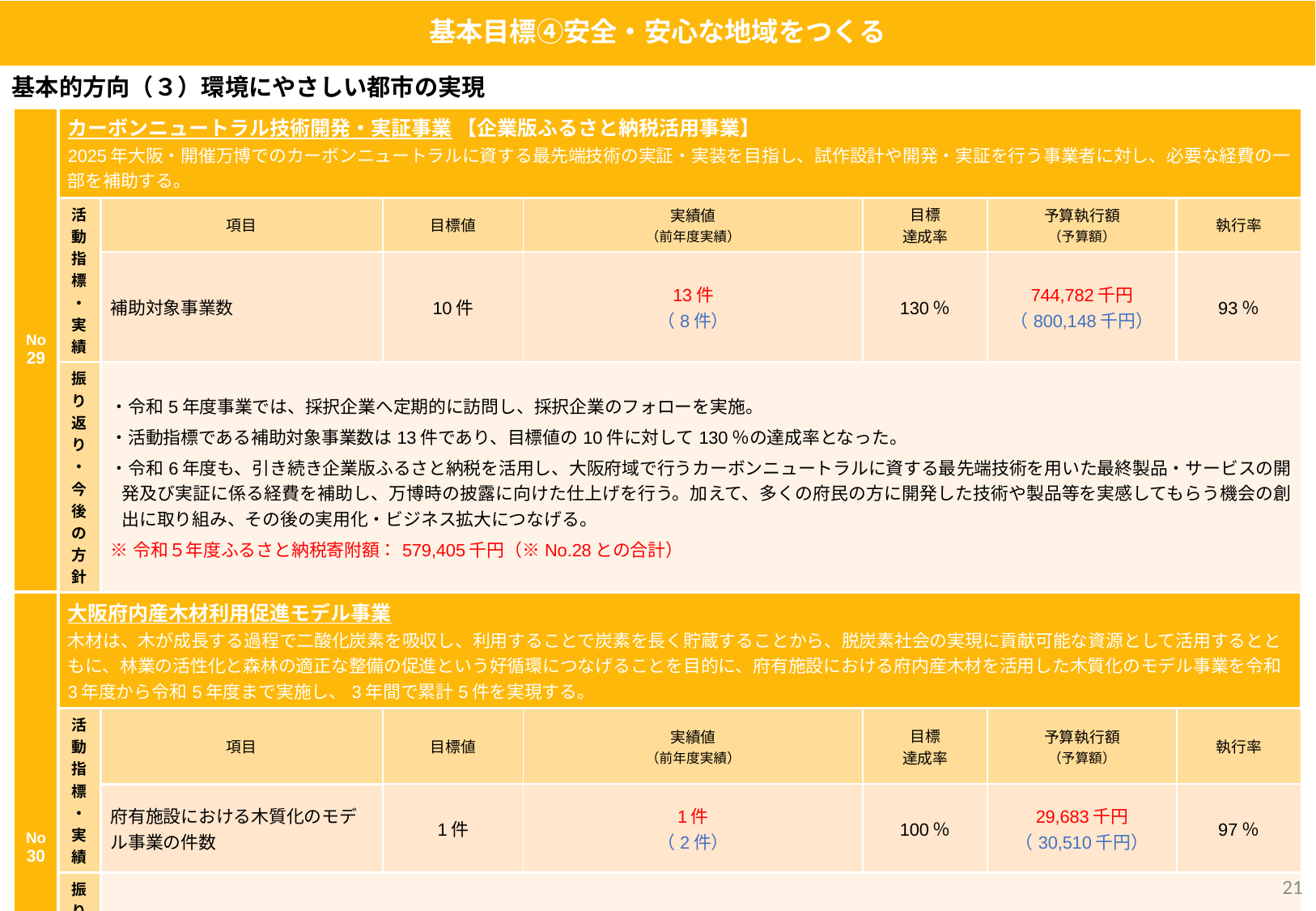

基本目標④安全・安心な地域をつくる
基本的方向（３）環境にやさしい都市の実現
| No 29 | カーボンニュートラル技術開発・実証事業 【企業版ふるさと納税活用事業】 2025年大阪・開催万博でのカーボンニュートラルに資する最先端技術の実証・実装を目指し、試作設計や開発・実証を行う事業者に対し、必要な経費の一部を補助する。 |  |  |  |  |  |  |
| --- | --- | --- | --- | --- | --- | --- | --- |
|  | 活動指標・実績 | 項目 | 目標値 | 実績値 （前年度実績） | 目標 達成率 | 予算執行額 （予算額） | 執行率 |
|  |  | 補助対象事業数 | 10件 | 13件 （8件） | 130％ | 744,782千円 （800,148千円） | 93％ |
|  | 振り返り・ 今後の方針 | ・令和5年度事業では、採択企業へ定期的に訪問し、採択企業のフォローを実施。 ・活動指標である補助対象事業数は13件であり、目標値の10件に対して130％の達成率となった。 ・令和6年度も、引き続き企業版ふるさと納税を活用し、大阪府域で行うカーボンニュートラルに資する最先端技術を用いた最終製品・サービスの開発及び実証に係る経費を補助し、万博時の披露に向けた仕上げを行う。加えて、多くの府民の方に開発した技術や製品等を実感してもらう機会の創出に取り組み、その後の実用化・ビジネス拡大につなげる。 ※令和５年度ふるさと納税寄附額：579,405千円（※No.28との合計） |  |  |  |  |  |
| No 30 | 大阪府内産木材利用促進モデル事業 木材は、木が成長する過程で二酸化炭素を吸収し、利用することで炭素を長く貯蔵することから、脱炭素社会の実現に貢献可能な資源として活用するとともに、林業の活性化と森林の適正な整備の促進という好循環につなげることを目的に、府有施設における府内産木材を活用した木質化のモデル事業を令和3年度から令和5年度まで実施し、3年間で累計5件を実現する。 |  |  |  |  |  |  |
|  | 活動指標・実績 | 項目 | 目標値 | 実績値 （前年度実績） | 目標 達成率 | 予算執行額 （予算額） | 執行率 |
|  |  | 府有施設における木質化のモデル事業の件数 | 1件 | 1件 （2件） | 100％ | 29,683千円 （30,510千円） | 97％ |
|  | 振り返り・ 今後の方針 | ・令和５年度は、市町村における木質化のモデルとなる［6類型］のうち、１施設［2類型］で木質化モデル事業を実施。 　＊こころの総合健康センター［会議室・保健室］ ・市町村職員向け研修会を２回開催、府HPにてプロポーザルにより得られた木質化の提案やサプライチェーン（設計・木材調達・製材・加工・現場施工）を紹介。 ・令和３～５年度で［６類型］全ての木質化モデル事業を実施したため、令和５年度で本事業は終了。今後は、民間施設における木質化を支援。 |  |  |  |  |  |
21